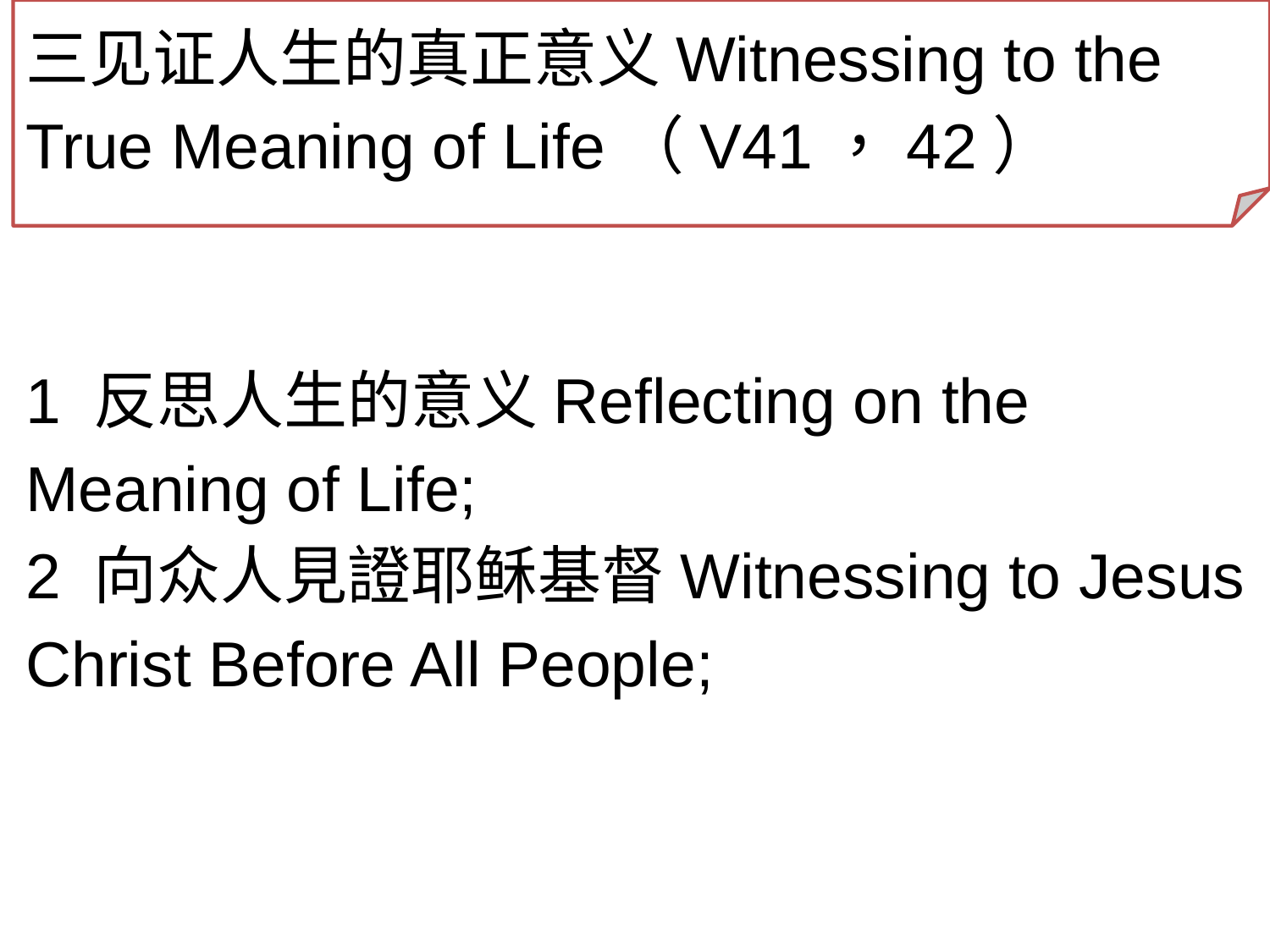

三见证人生的真正意义Witnessing to the True Meaning of Life（V41，42）
1 反思人生的意义Reflecting on the Meaning of Life;
2 向众人見證耶稣基督Witnessing to Jesus Christ Before All People;